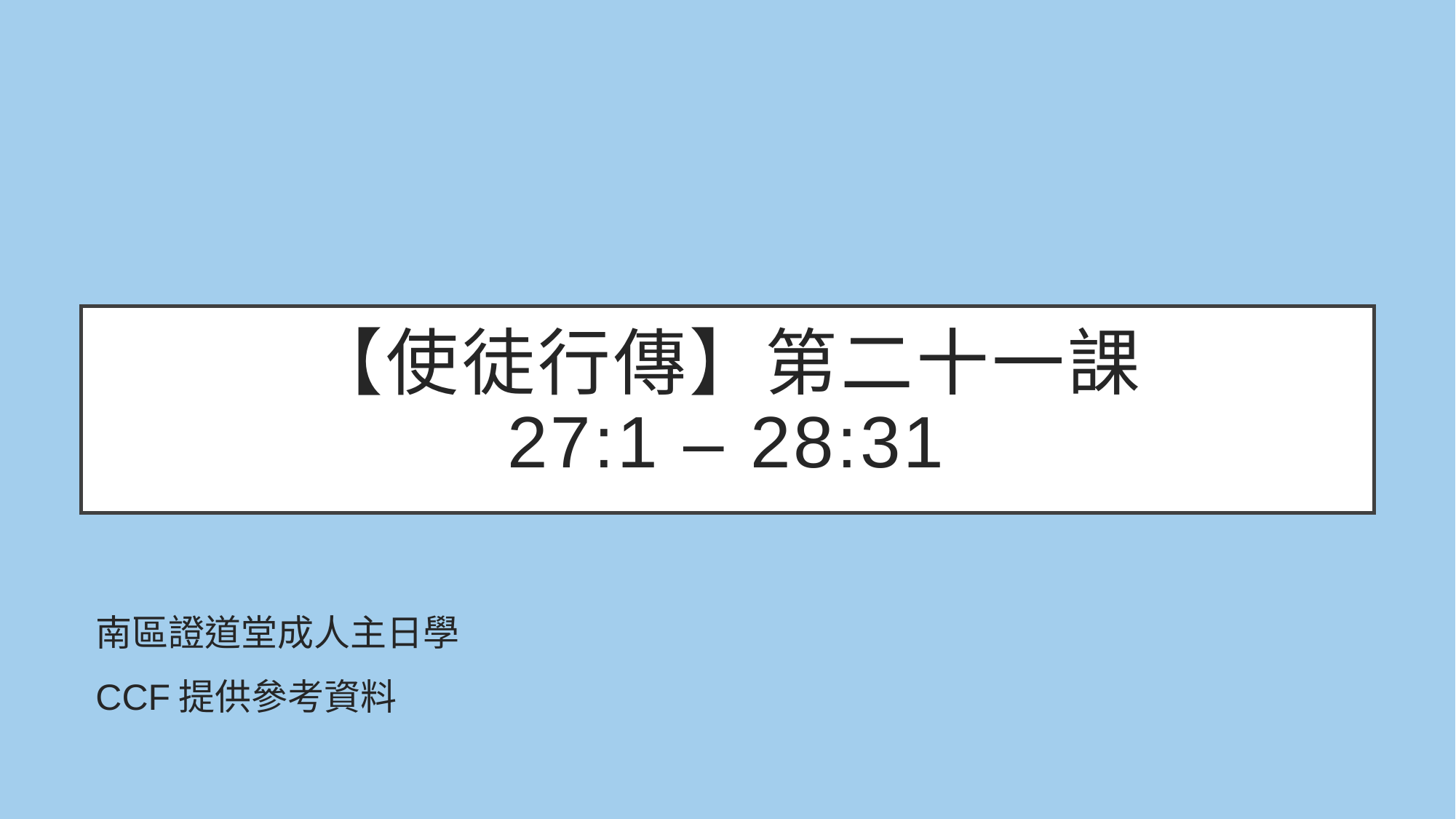

# 【使徒行傳】第二十一課 27:1 – 28:31
南區證道堂成人主日學
CCF提供參考資料